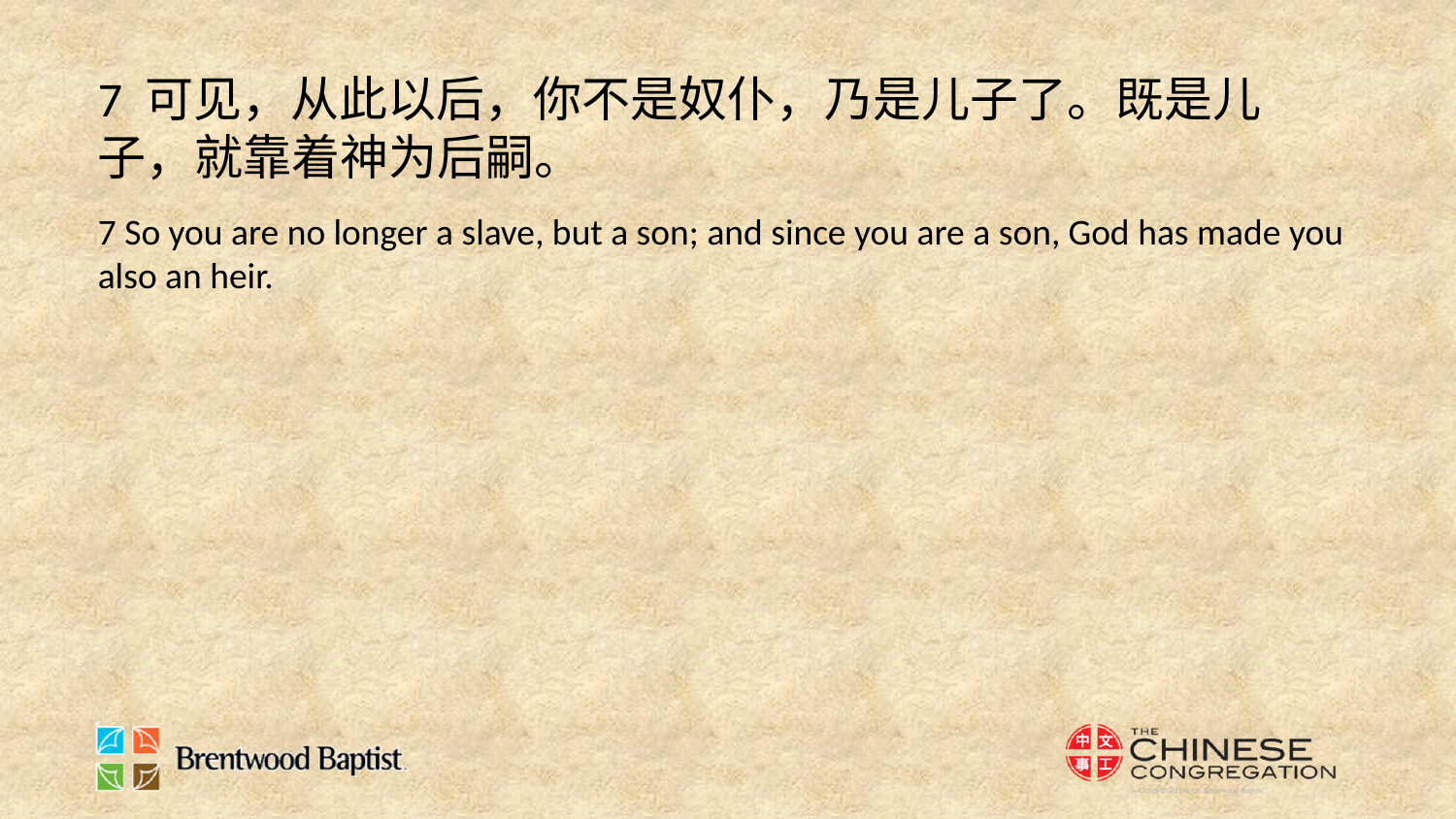

7 可见，从此以后，你不是奴仆，乃是儿子了。既是儿子，就靠着神为后嗣。

7 So you are no longer a slave, but a son; and since you are a son, God has made you also an heir.